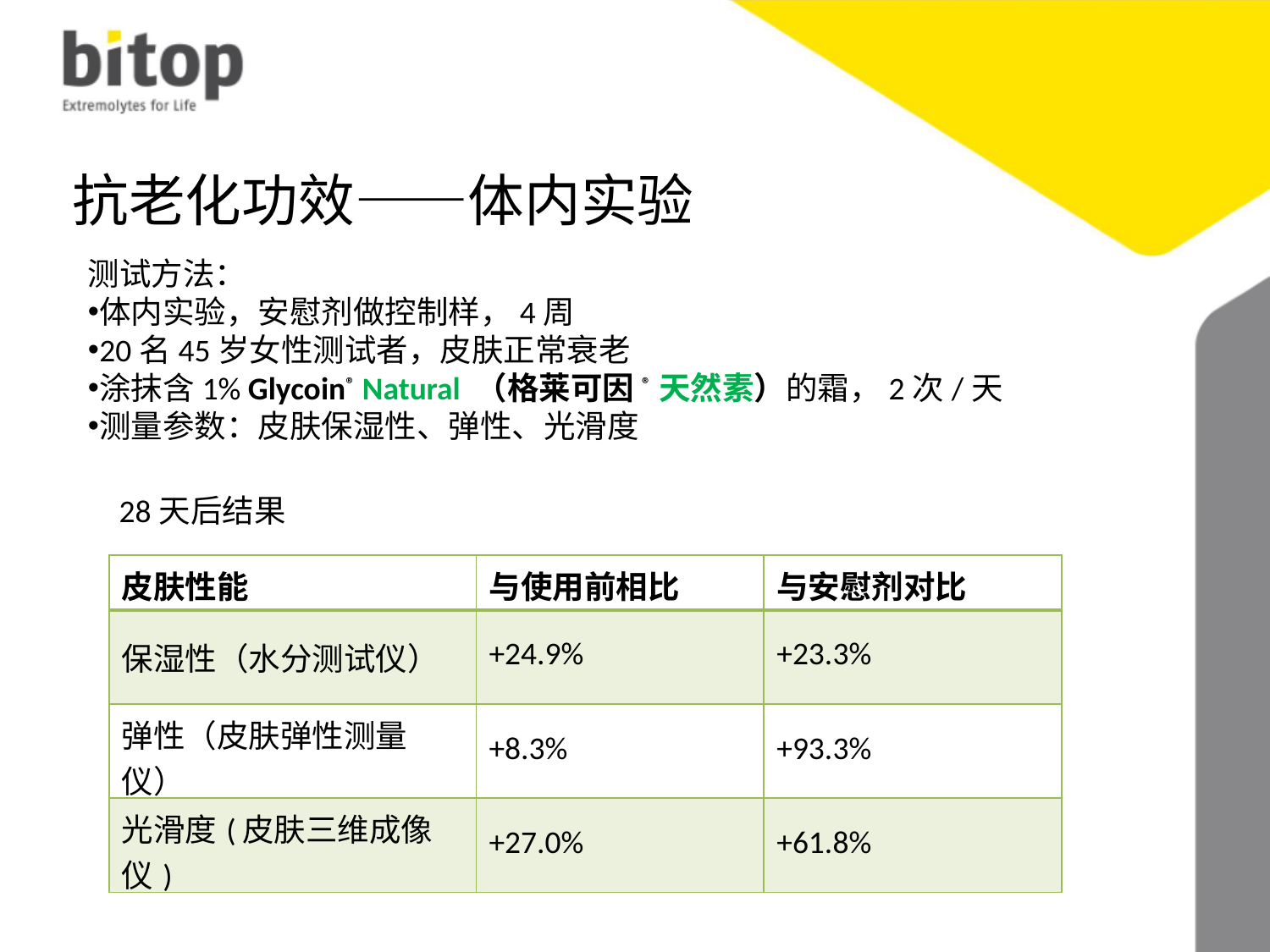

# 抗老化功效——体内实验
测试方法：
体内实验，安慰剂做控制样，4周
20名45岁女性测试者，皮肤正常衰老
涂抹含1% Glycoin® Natural （格莱可因®天然素）的霜，2次/天
测量参数：皮肤保湿性、弹性、光滑度
28天后结果
| 皮肤性能 | 与使用前相比 | 与安慰剂对比 |
| --- | --- | --- |
| 保湿性（水分测试仪） | +24.9% | +23.3% |
| 弹性（皮肤弹性测量仪） | +8.3% | +93.3% |
| 光滑度(皮肤三维成像仪) | +27.0% | +61.8% |